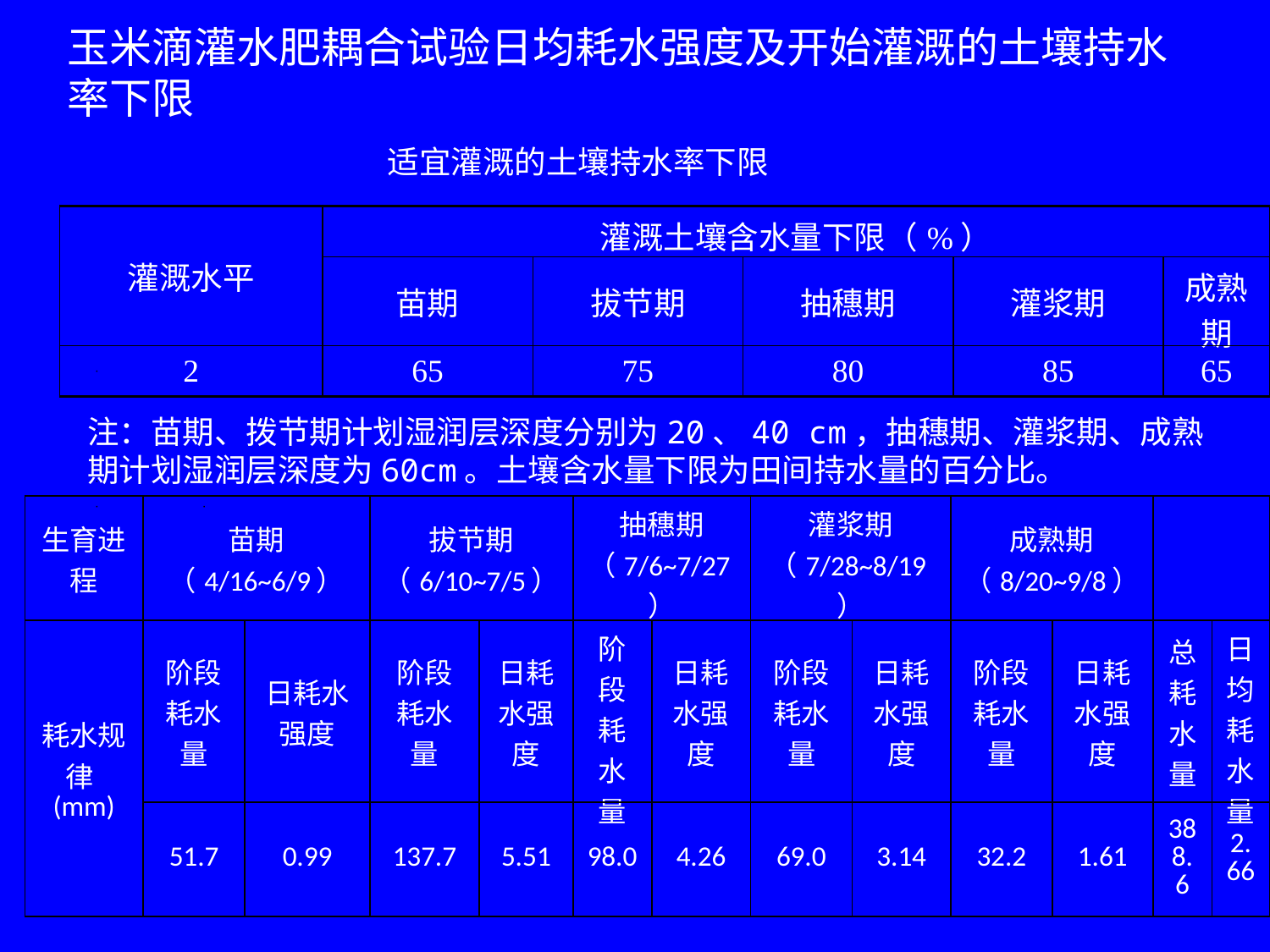

玉米滴灌水肥耦合试验日均耗水强度及开始灌溉的土壤持水率下限

适宜灌溉的土壤持水率下限
| 灌溉水平 | 灌溉土壤含水量下限（%） |  |  |  |  |
| --- | --- | --- | --- | --- | --- |
|  | 苗期 | 拔节期 | 抽穗期 | 灌浆期 | 成熟期 |
| 2 | 65 | 75 | 80 | 85 | 65 |

注：苗期、拨节期计划湿润层深度分别为20、40 cm，抽穗期、灌浆期、成熟期计划湿润层深度为60cm。土壤含水量下限为田间持水量的百分比。

| 生育进程 | 苗期（4/16~6/9） |  | 拔节期（6/10~7/5） |  | 抽穗期（7/6~7/27） |  | 灌浆期（7/28~8/19） |  | 成熟期（8/20~9/8） |  |  |  |
| --- | --- | --- | --- | --- | --- | --- | --- | --- | --- | --- | --- | --- |
| 耗水规律(mm) | 阶段耗水量 | 日耗水强度 | 阶段耗水量 | 日耗水强度 | 阶段耗水量 | 日耗水强度 | 阶段耗水量 | 日耗水强度 | 阶段耗水量 | 日耗水强度 | 总耗水量 | 日均耗水量 |
|  | 51.7 | 0.99 | 137.7 | 5.51 | 98.0 | 4.26 | 69.0 | 3.14 | 32.2 | 1.61 | 388.6 | 2.66 |